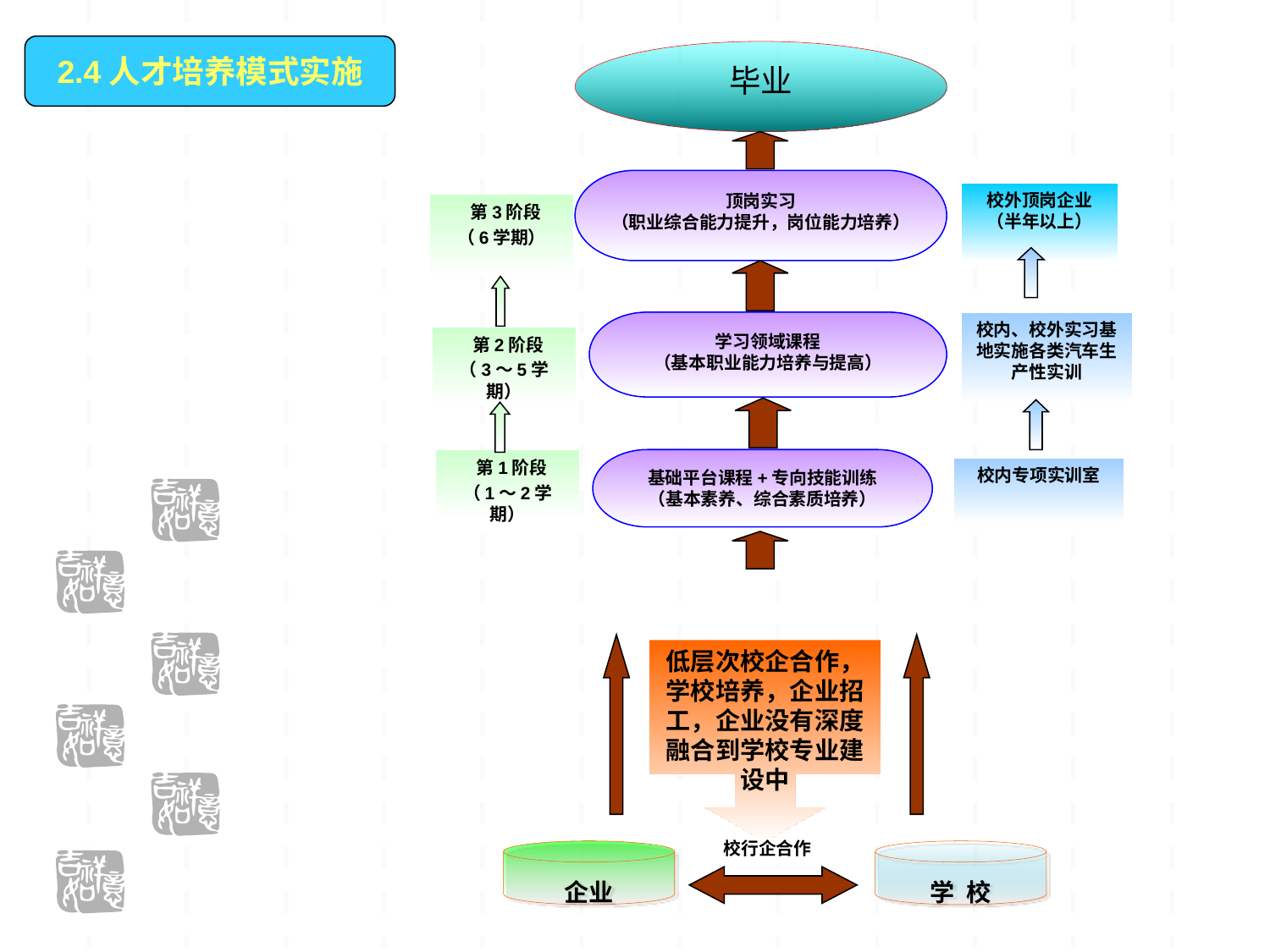

2.4人才培养模式实施
毕业

顶岗实习
（职业综合能力提升，岗位能力培养）

学习领域课程
（基本职业能力培养与提高）

基础平台课程+专向技能训练
（基本素养、综合素质培养）

 第3阶段
（6学期）

 第2阶段
（3～5学期）

 第1阶段
（1～2学期）
校外顶岗企业
（半年以上）

校内、校外实习基地实施各类汽车生产性实训

校内专项实训室

低层次校企合作，学校培养，企业招工，企业没有深度融合到学校专业建设中

校行企合作
企业
学  校